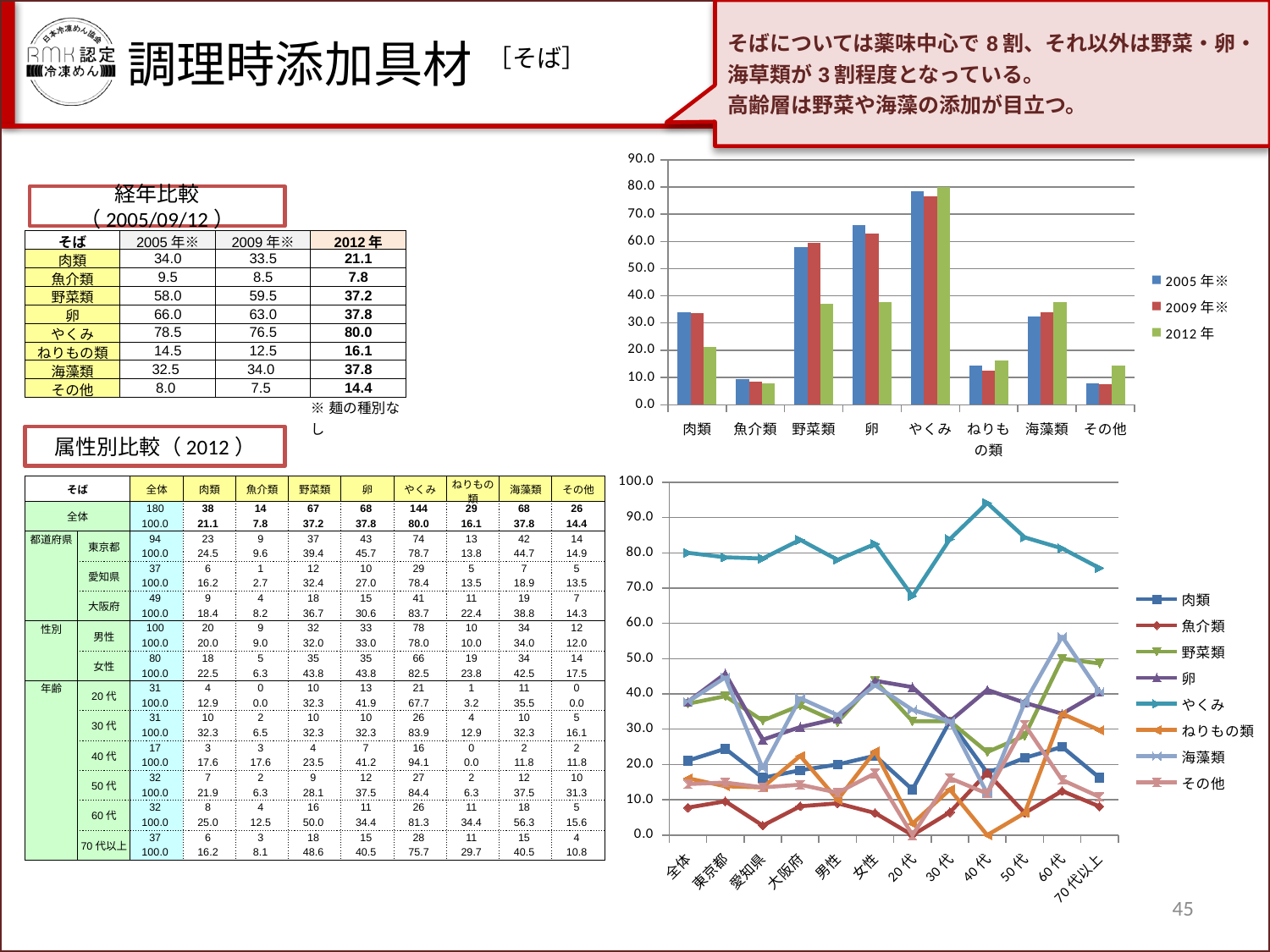

そばについては薬味中心で8割、それ以外は野菜・卵・海草類が3割程度となっている。
高齢層は野菜や海藻の添加が目立つ。
調理時添加具材
［そば］

### Chart

| Category | 2005年※ | 2009年※ | 2012年 |
|---|---|---|---|
| 肉類 | 34.0 | 33.5 | 21.111111111111125 |
| 魚介類 | 9.5 | 8.5 | 7.777777777777778 |
| 野菜類 | 58.0 | 59.5 | 37.22222222222225 |
| 卵 | 66.0 | 63.0 | 37.77777777777778 |
| やくみ | 78.5 | 76.5 | 80.0 |
| ねりもの類 | 14.5 | 12.5 | 16.111111111111125 |
| 海藻類 | 32.5 | 34.0 | 37.77777777777778 |
| その他 | 8.0 | 7.5 | 14.444444444444446 |
経年比較（2005/09/12）
| そば | 2005年※ | 2009年※ | 2012年 |
| --- | --- | --- | --- |
| 肉類 | 34.0 | 33.5 | 21.1 |
| 魚介類 | 9.5 | 8.5 | 7.8 |
| 野菜類 | 58.0 | 59.5 | 37.2 |
| 卵 | 66.0 | 63.0 | 37.8 |
| やくみ | 78.5 | 76.5 | 80.0 |
| ねりもの類 | 14.5 | 12.5 | 16.1 |
| 海藻類 | 32.5 | 34.0 | 37.8 |
| その他 | 8.0 | 7.5 | 14.4 |
|  |  |  | ※麺の種別なし |
属性別比較（2012）

### Chart

| Category | 肉類 | 魚介類 | 野菜類 | 卵 | やくみ | ねりもの類 | 海藻類 | その他 |
|---|---|---|---|---|---|---|---|---|
| 全体 | 21.111111111111125 | 7.777777777777778 | 37.22222222222225 | 37.77777777777778 | 80.0 | 16.111111111111125 | 37.77777777777778 | 14.444444444444446 |
| 東京都 | 24.46808510638298 | 9.574468085106384 | 39.361702127659576 | 45.74468085106379 | 78.72340425531917 | 13.829787234042561 | 44.680851063829785 | 14.893617021276595 |
| 愛知県 | 16.216216216216218 | 2.7027027027027044 | 32.432432432432435 | 27.027027027027028 | 78.37837837837826 | 13.513513513513514 | 18.91891891891893 | 13.513513513513514 |
| 大阪府 | 18.367346938775487 | 8.16326530612245 | 36.73469387755103 | 30.612244897959183 | 83.67346938775505 | 22.44897959183673 | 38.77551020408168 | 14.285714285714286 |
| 男性 | 20.0 | 9.0 | 32.0 | 33.0 | 78.0 | 10.0 | 34.0 | 12.0 |
| 女性 | 22.5 | 6.25 | 43.75 | 43.75 | 82.5 | 23.75 | 42.5 | 17.5 |
| 20代 | 12.903225806451612 | 0.0 | 32.25806451612903 | 41.93548387096775 | 67.74193548387105 | 3.225806451612905 | 35.48387096774191 | 0.0 |
| 30代 | 32.25806451612903 | 6.45161290322581 | 32.25806451612903 | 32.25806451612903 | 83.8709677419355 | 12.903225806451612 | 32.25806451612903 | 16.129032258064516 |
| 40代 | 17.647058823529427 | 17.647058823529427 | 23.52941176470588 | 41.17647058823529 | 94.11764705882351 | 0.0 | 11.76470588235294 | 11.76470588235294 |
| 50代 | 21.875 | 6.25 | 28.125 | 37.5 | 84.37499999999999 | 6.25 | 37.5 | 31.25 |
| 60代 | 25.0 | 12.5 | 50.0 | 34.375 | 81.25 | 34.375 | 56.25 | 15.625 |
| 70代以上 | 16.216216216216218 | 8.108108108108102 | 48.648648648648646 | 40.54054054054054 | 75.67567567567565 | 29.729729729729712 | 40.54054054054054 | 10.810810810810812 |
| そば |  | 全体 | 肉類 | 魚介類 | 野菜類 | 卵 | やくみ | ねりもの類 | 海藻類 | その他 |
| --- | --- | --- | --- | --- | --- | --- | --- | --- | --- | --- |
| 全体 |  | 180 | 38 | 14 | 67 | 68 | 144 | 29 | 68 | 26 |
|  |  | 100.0 | 21.1 | 7.8 | 37.2 | 37.8 | 80.0 | 16.1 | 37.8 | 14.4 |
| 都道府県 | 東京都 | 94 | 23 | 9 | 37 | 43 | 74 | 13 | 42 | 14 |
|  |  | 100.0 | 24.5 | 9.6 | 39.4 | 45.7 | 78.7 | 13.8 | 44.7 | 14.9 |
|  | 愛知県 | 37 | 6 | 1 | 12 | 10 | 29 | 5 | 7 | 5 |
|  |  | 100.0 | 16.2 | 2.7 | 32.4 | 27.0 | 78.4 | 13.5 | 18.9 | 13.5 |
|  | 大阪府 | 49 | 9 | 4 | 18 | 15 | 41 | 11 | 19 | 7 |
|  |  | 100.0 | 18.4 | 8.2 | 36.7 | 30.6 | 83.7 | 22.4 | 38.8 | 14.3 |
| 性別 | 男性 | 100 | 20 | 9 | 32 | 33 | 78 | 10 | 34 | 12 |
|  |  | 100.0 | 20.0 | 9.0 | 32.0 | 33.0 | 78.0 | 10.0 | 34.0 | 12.0 |
|  | 女性 | 80 | 18 | 5 | 35 | 35 | 66 | 19 | 34 | 14 |
|  |  | 100.0 | 22.5 | 6.3 | 43.8 | 43.8 | 82.5 | 23.8 | 42.5 | 17.5 |
| 年齢 | 20代 | 31 | 4 | 0 | 10 | 13 | 21 | 1 | 11 | 0 |
|  |  | 100.0 | 12.9 | 0.0 | 32.3 | 41.9 | 67.7 | 3.2 | 35.5 | 0.0 |
|  | 30代 | 31 | 10 | 2 | 10 | 10 | 26 | 4 | 10 | 5 |
|  |  | 100.0 | 32.3 | 6.5 | 32.3 | 32.3 | 83.9 | 12.9 | 32.3 | 16.1 |
|  | 40代 | 17 | 3 | 3 | 4 | 7 | 16 | 0 | 2 | 2 |
|  |  | 100.0 | 17.6 | 17.6 | 23.5 | 41.2 | 94.1 | 0.0 | 11.8 | 11.8 |
|  | 50代 | 32 | 7 | 2 | 9 | 12 | 27 | 2 | 12 | 10 |
|  |  | 100.0 | 21.9 | 6.3 | 28.1 | 37.5 | 84.4 | 6.3 | 37.5 | 31.3 |
|  | 60代 | 32 | 8 | 4 | 16 | 11 | 26 | 11 | 18 | 5 |
|  |  | 100.0 | 25.0 | 12.5 | 50.0 | 34.4 | 81.3 | 34.4 | 56.3 | 15.6 |
|  | 70代以上 | 37 | 6 | 3 | 18 | 15 | 28 | 11 | 15 | 4 |
|  |  | 100.0 | 16.2 | 8.1 | 48.6 | 40.5 | 75.7 | 29.7 | 40.5 | 10.8 |
45